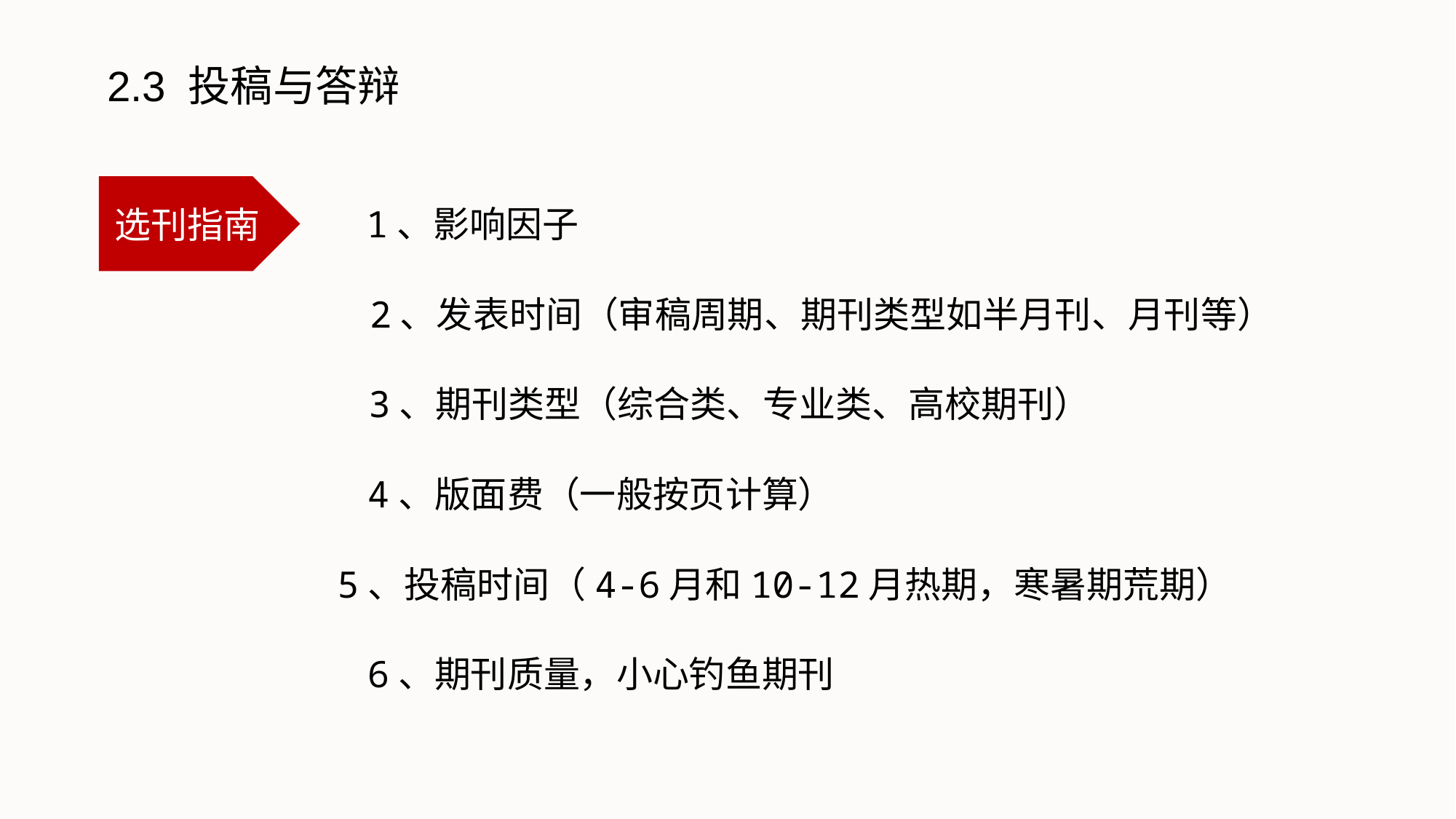

2.3 投稿与答辩
选刊指南
1、影响因子
2、发表时间（审稿周期、期刊类型如半月刊、月刊等）
3、期刊类型（综合类、专业类、高校期刊）
4、版面费（一般按页计算）
5、投稿时间（4-6月和10-12月热期，寒暑期荒期）
6、期刊质量，小心钓鱼期刊